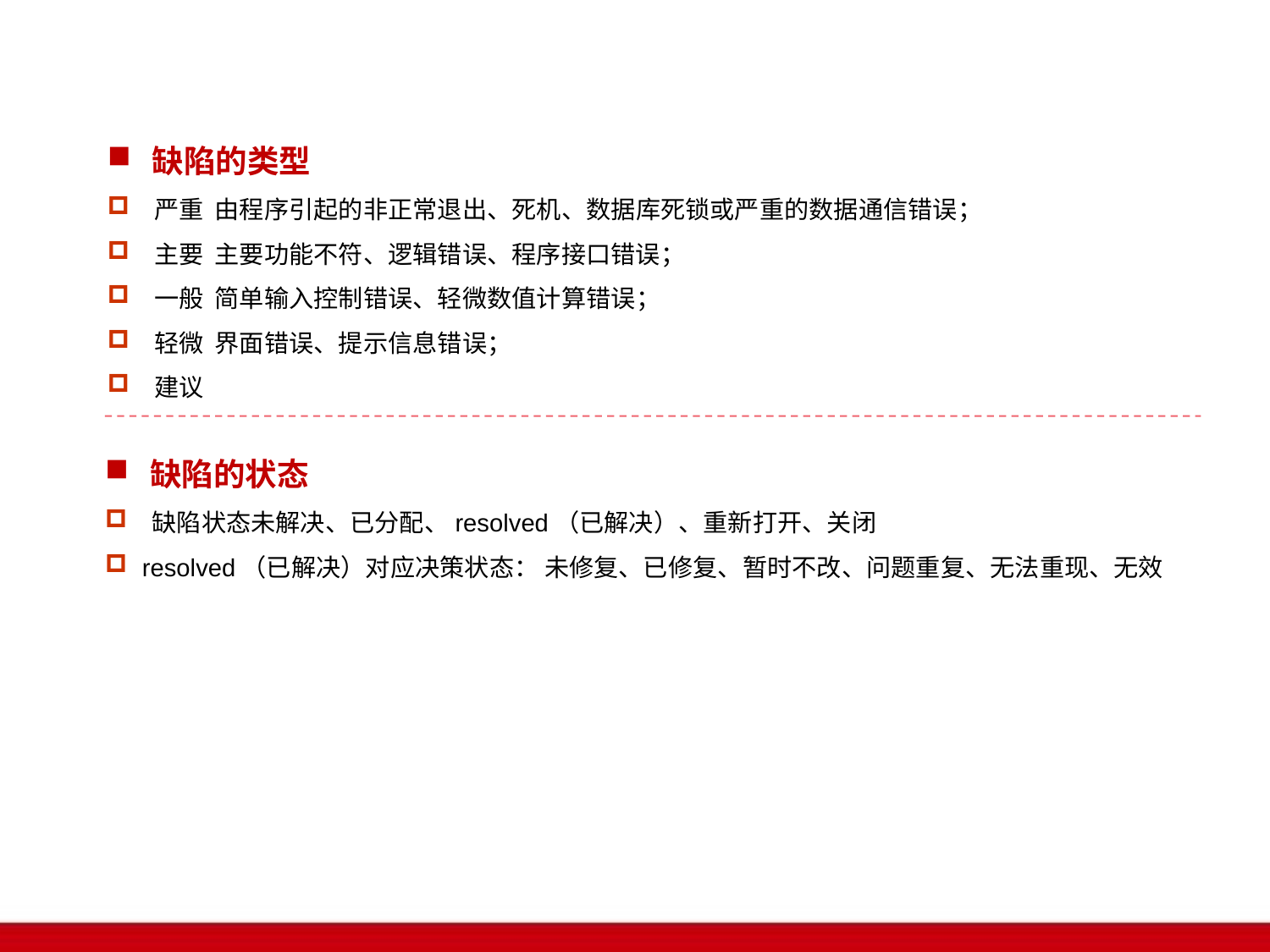

缺陷的类型
  严重  由程序引起的非正常退出、死机、数据库死锁或严重的数据通信错误；
  主要  主要功能不符、逻辑错误、程序接口错误；
  一般  简单输入控制错误、轻微数值计算错误；
  轻微  界面错误、提示信息错误；
  建议
 缺陷的状态
  缺陷状态未解决、已分配、resolved（已解决）、重新打开、关闭
 resolved（已解决）对应决策状态： 未修复、已修复、暂时不改、问题重复、无法重现、无效